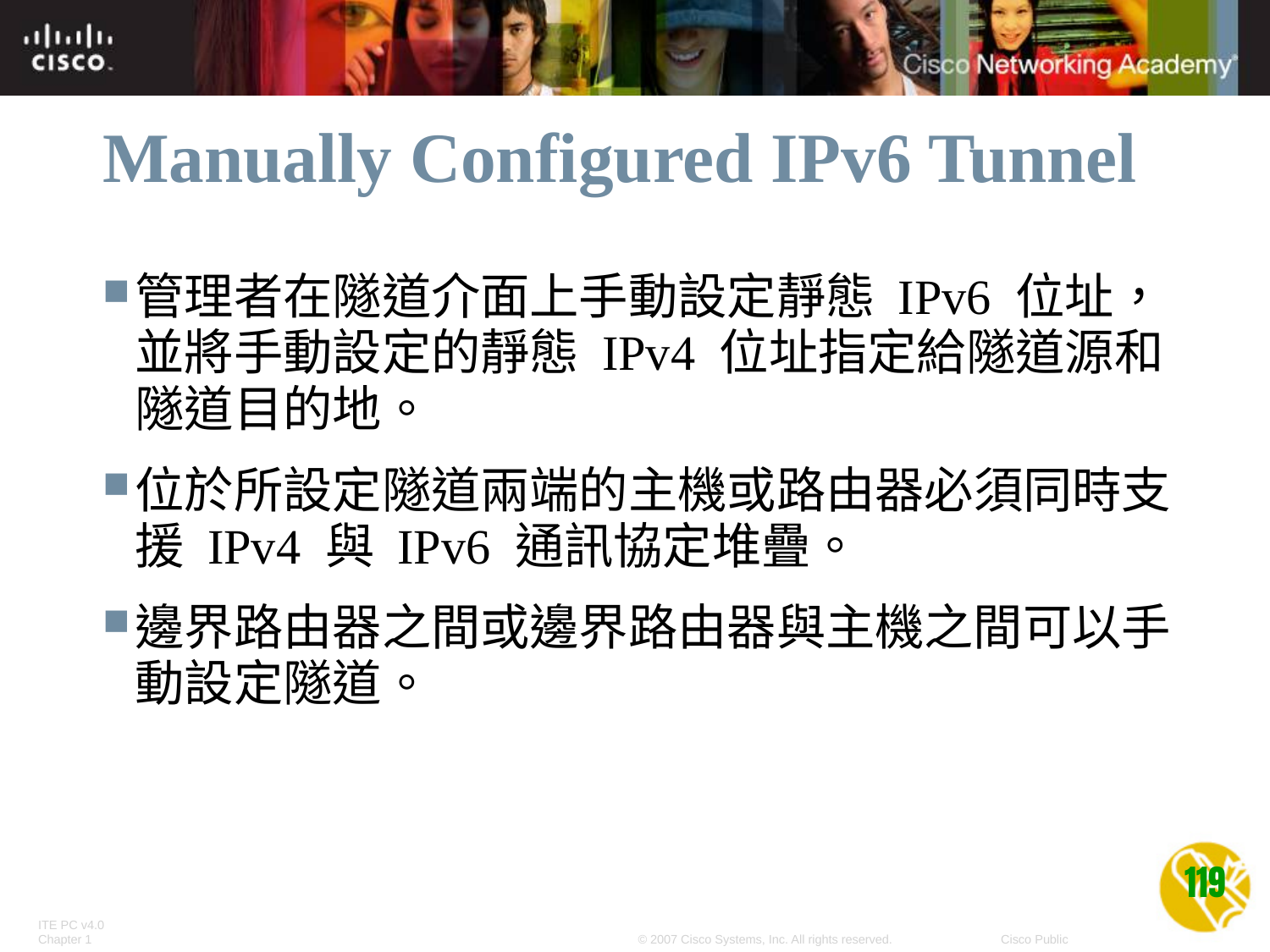

# Manually Configured IPv6 Tunnel
管理者在隧道介面上手動設定靜態 IPv6 位址，並將手動設定的靜態 IPv4 位址指定給隧道源和隧道目的地。
位於所設定隧道兩端的主機或路由器必須同時支援 IPv4 與 IPv6 通訊協定堆疊。
邊界路由器之間或邊界路由器與主機之間可以手動設定隧道。